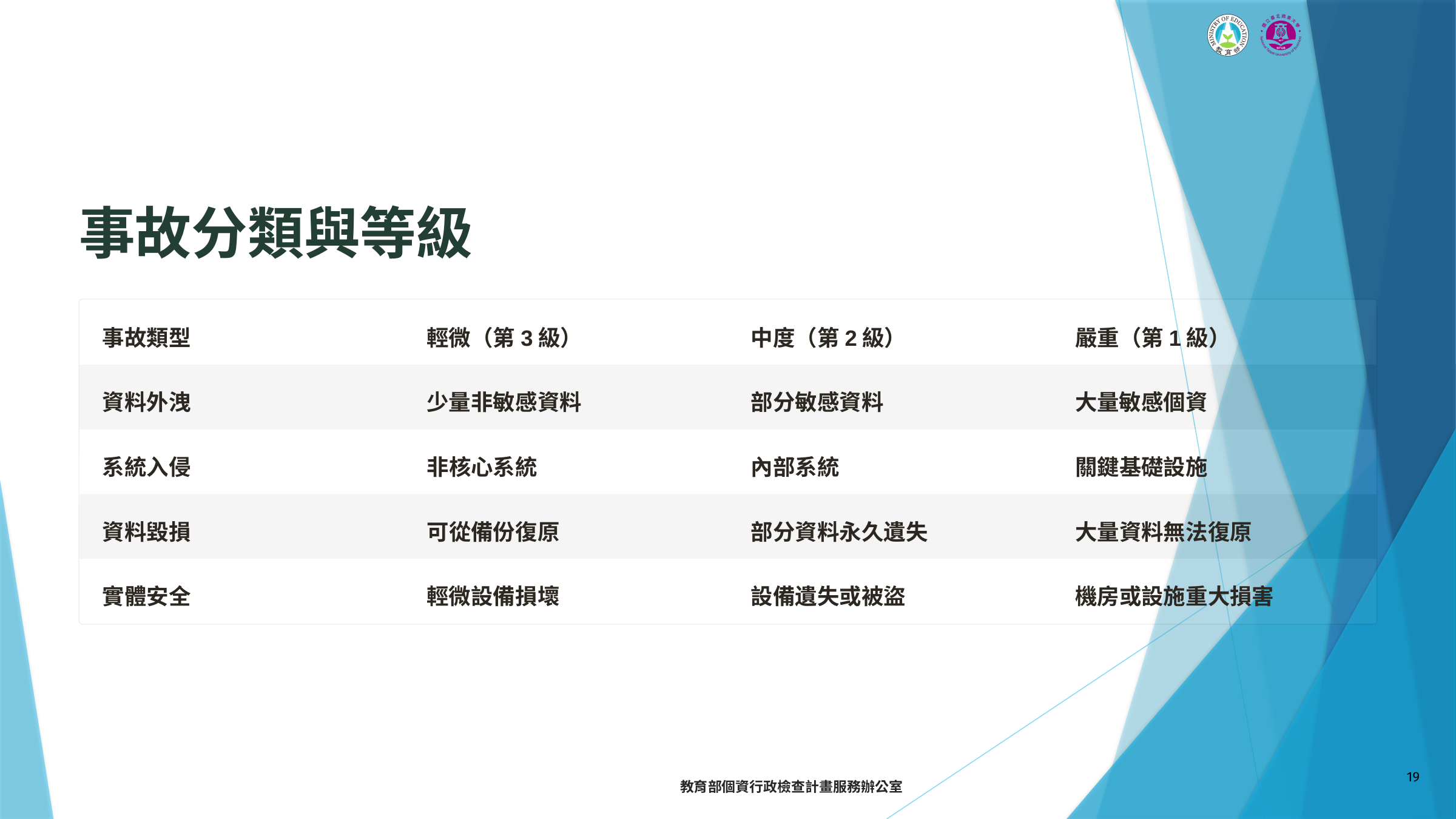

事故分類與等級

事故類型
輕微（第3級）
中度（第2級）
嚴重（第1級）

資料外洩
少量非敏感資料
部分敏感資料
大量敏感個資

系統入侵
非核心系統
內部系統
關鍵基礎設施

資料毀損
可從備份復原
部分資料永久遺失
大量資料無法復原

實體安全
輕微設備損壞
設備遺失或被盜
機房或設施重大損害
19
教育部個資行政檢查計畫服務辦公室